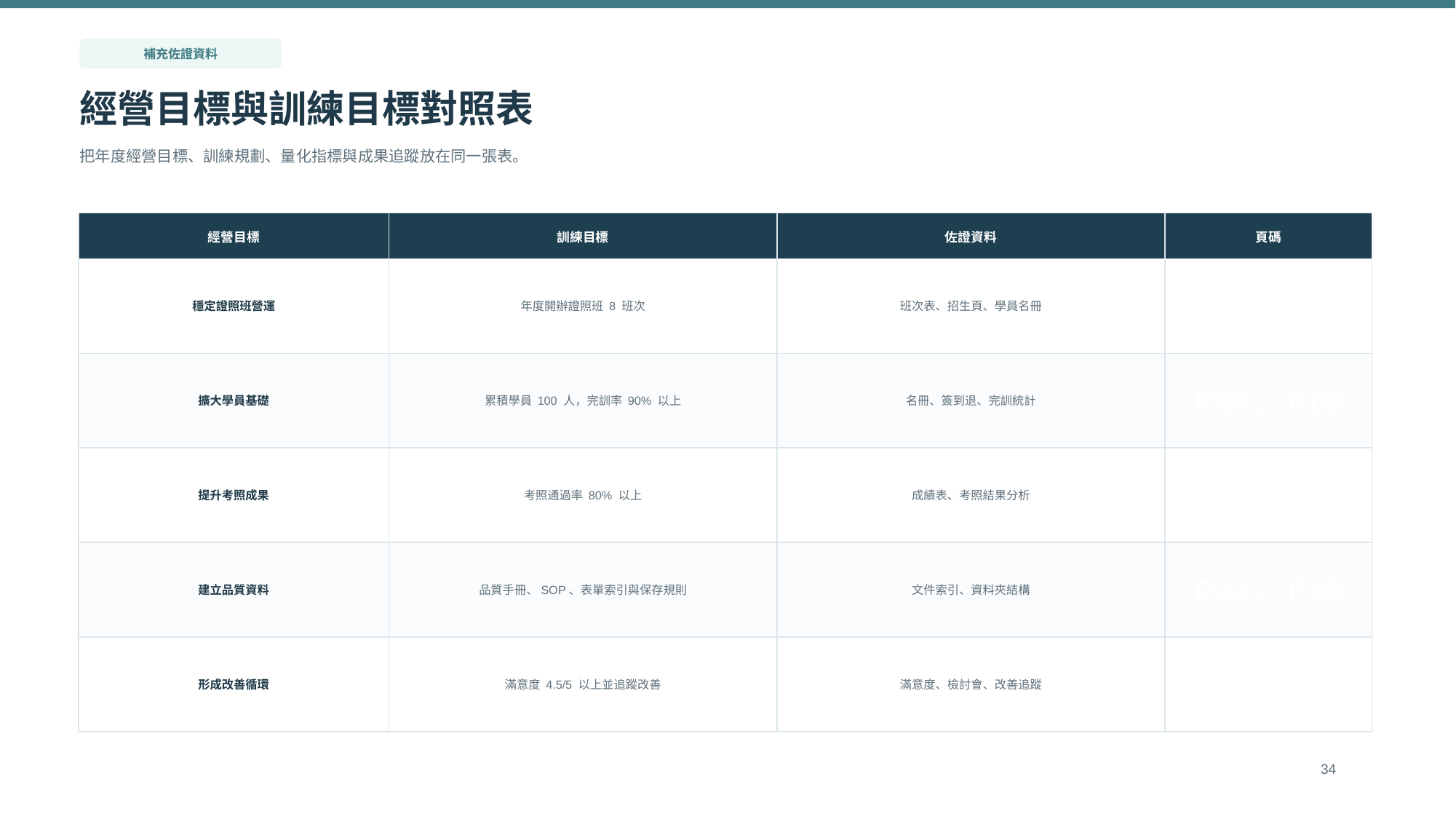

補充佐證資料
經營目標與訓練目標對照表
把年度經營目標、訓練規劃、量化指標與成果追蹤放在同一張表。
經營目標
訓練目標
佐證資料
頁碼
穩定證照班營運
年度開辦證照班 8 班次
班次表、招生頁、學員名冊
P.30、P.41、P.59
擴大學員基礎
累積學員 100 人，完訓率 90% 以上
名冊、簽到退、完訓統計
P.59、P.69
提升考照成果
考照通過率 80% 以上
成績表、考照結果分析
P.67、P.71
建立品質資料
品質手冊、SOP、表單索引與保存規則
文件索引、資料夾結構
P.44、P.68
形成改善循環
滿意度 4.5/5 以上並追蹤改善
滿意度、檢討會、改善追蹤
P.60-P.61
34